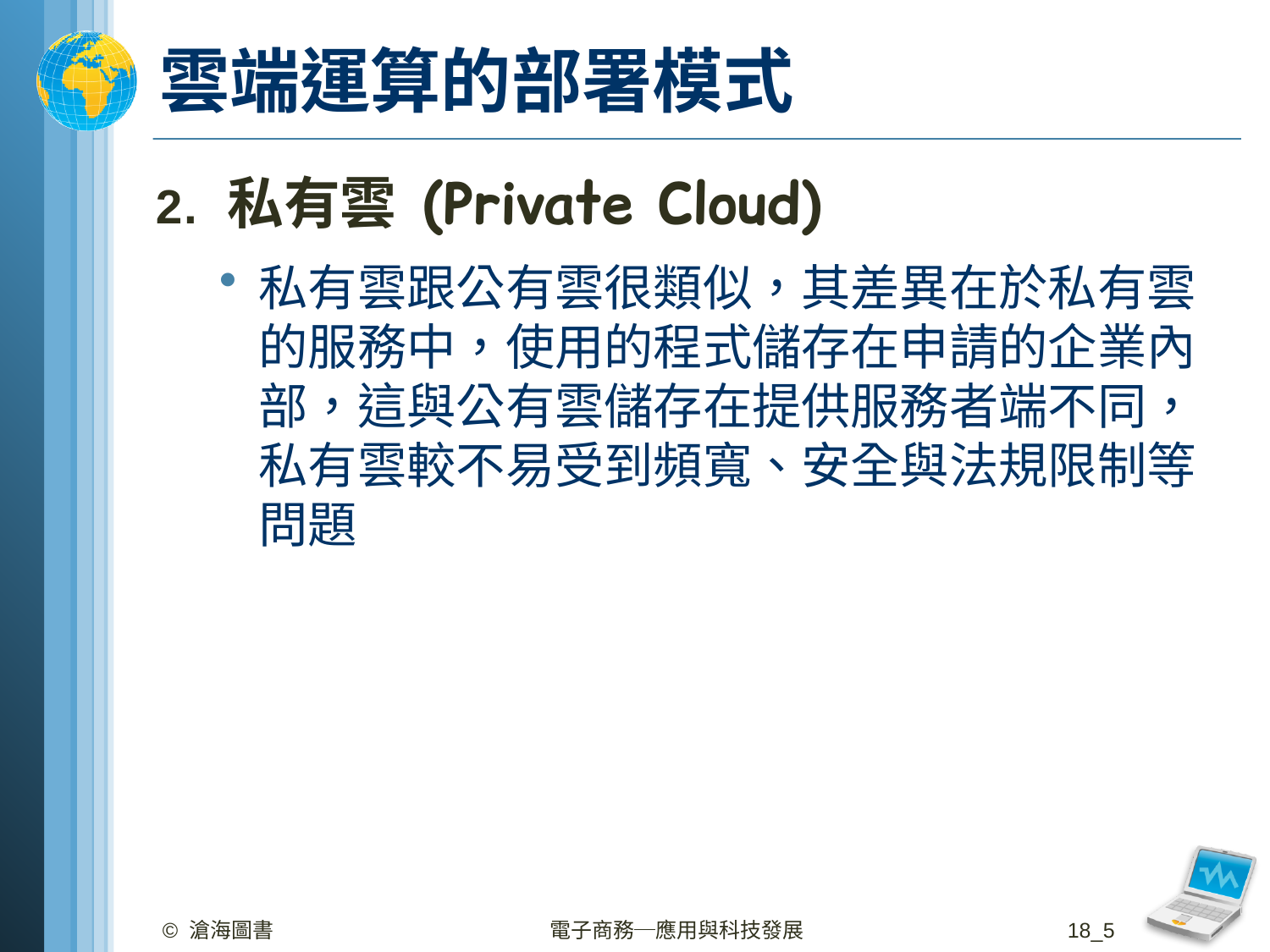

# 雲端運算的部署模式
私有雲 (Private Cloud)
私有雲跟公有雲很類似，其差異在於私有雲的服務中，使用的程式儲存在申請的企業內部，這與公有雲儲存在提供服務者端不同，私有雲較不易受到頻寬、安全與法規限制等問題
© 滄海圖書
電子商務─應用與科技發展
18_5